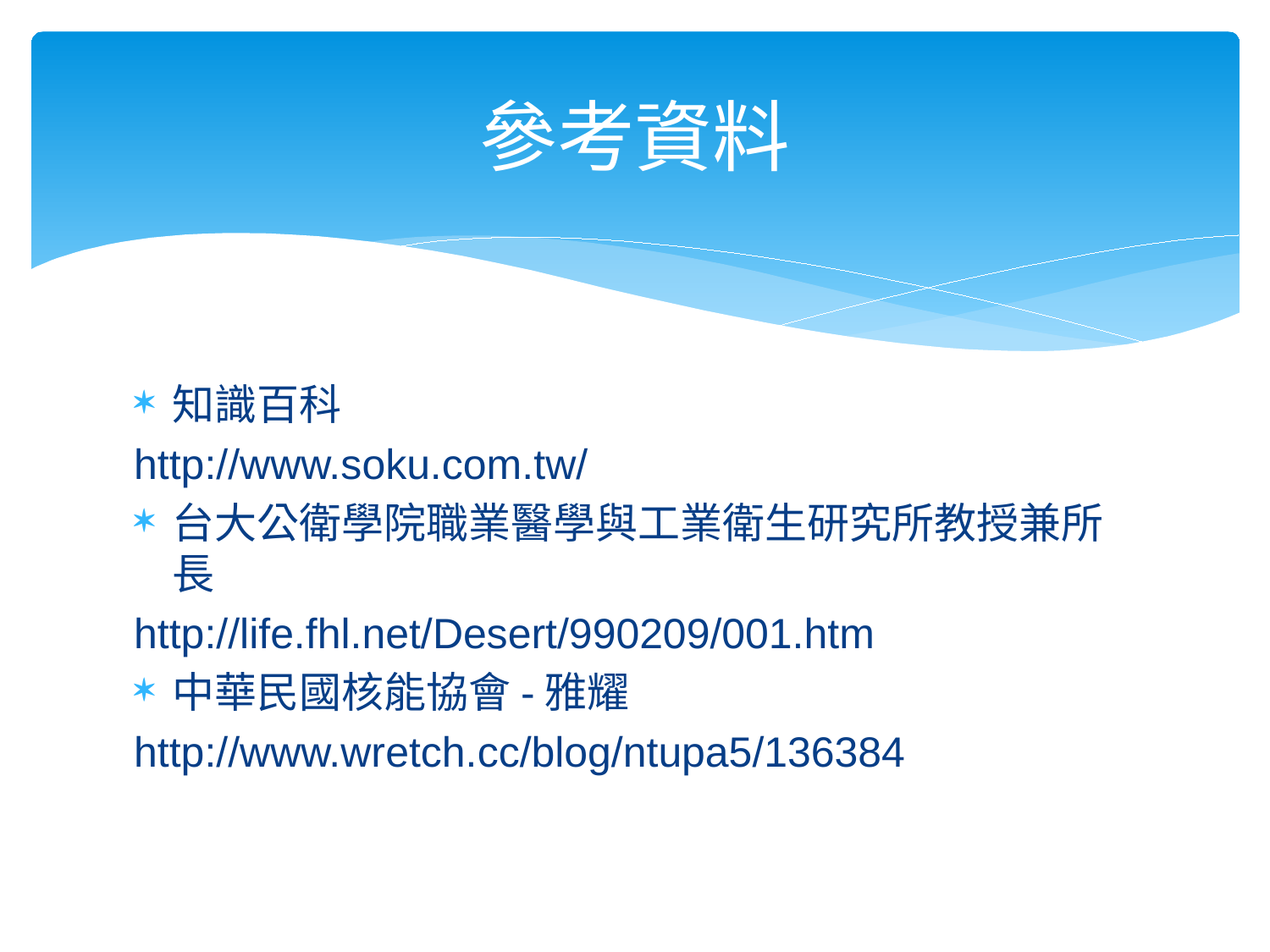

# 參考資料
知識百科
http://www.soku.com.tw/
台大公衛學院職業醫學與工業衛生研究所教授兼所長
http://life.fhl.net/Desert/990209/001.htm
中華民國核能協會-雅耀
http://www.wretch.cc/blog/ntupa5/136384